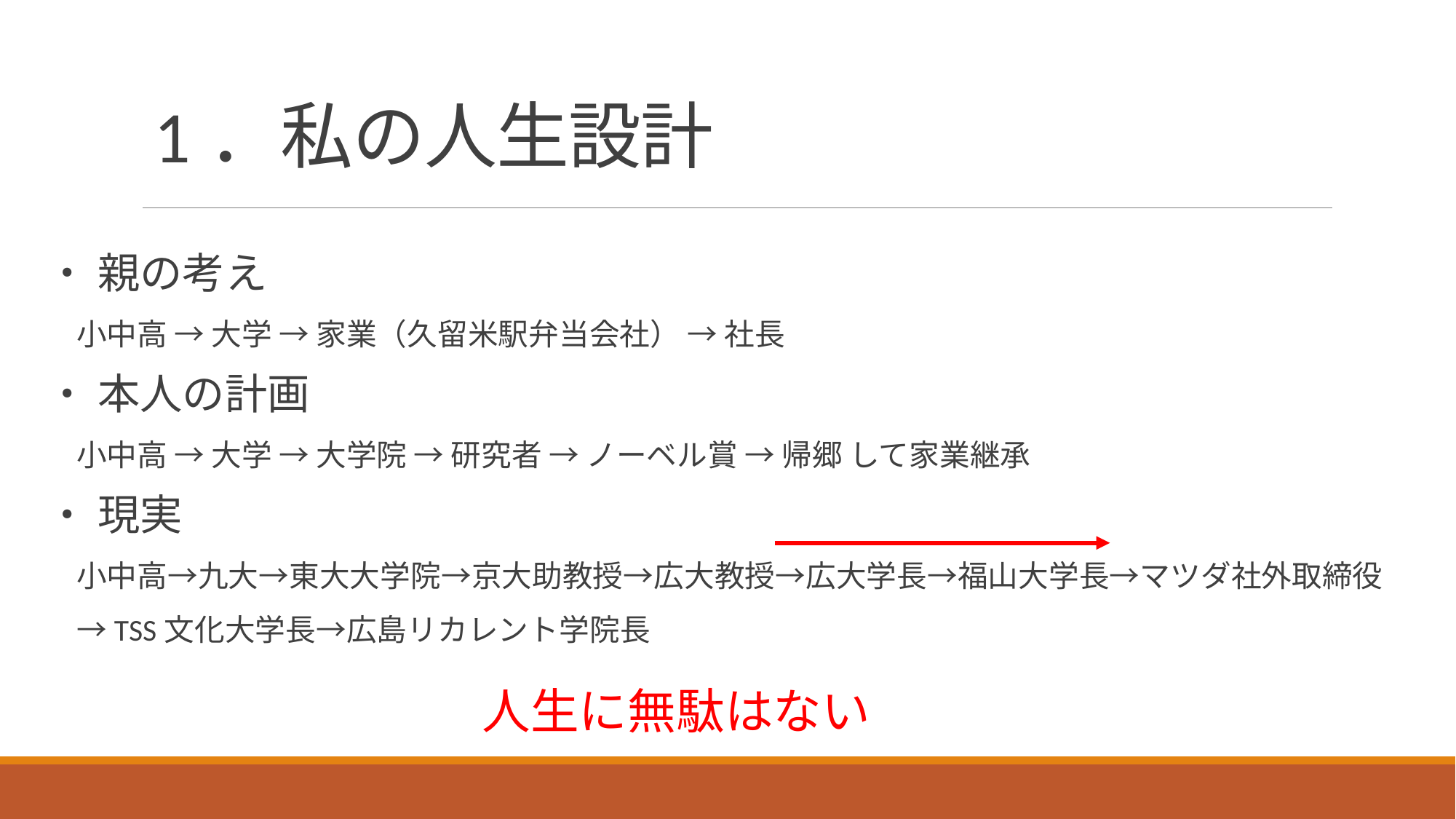

# 1．私の人生設計
・ 親の考え
　小中高 → 大学 → 家業（久留米駅弁当会社） → 社長
・ 本人の計画
　小中高 → 大学 → 大学院 → 研究者 → ノーベル賞 → 帰郷 して家業継承
・ 現実
　小中高→九大→東大大学院→京大助教授→広大教授→広大学長→福山大学長→マツダ社外取締役
　→TSS文化大学長→広島リカレント学院長

人生に無駄はない